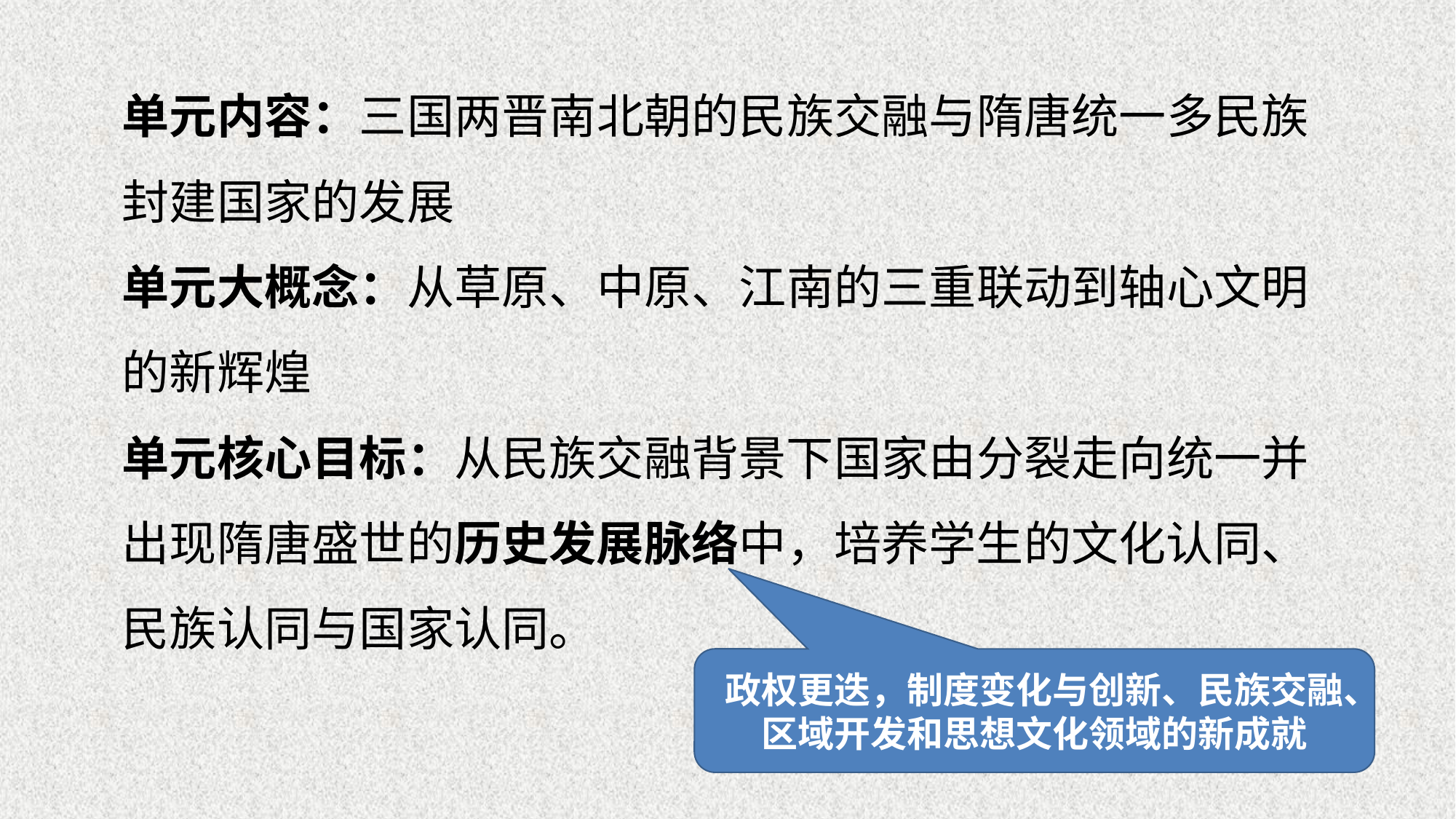

# 单元内容：三国两晋南北朝的民族交融与隋唐统一多民族封建国家的发展 单元大概念：从草原、中原、江南的三重联动到轴心文明的新辉煌 单元核心目标：从民族交融背景下国家由分裂走向统一并出现隋唐盛世的历史发展脉络中，培养学生的文化认同、民族认同与国家认同。
政权更迭，制度变化与创新、民族交融、区域开发和思想文化领域的新成就